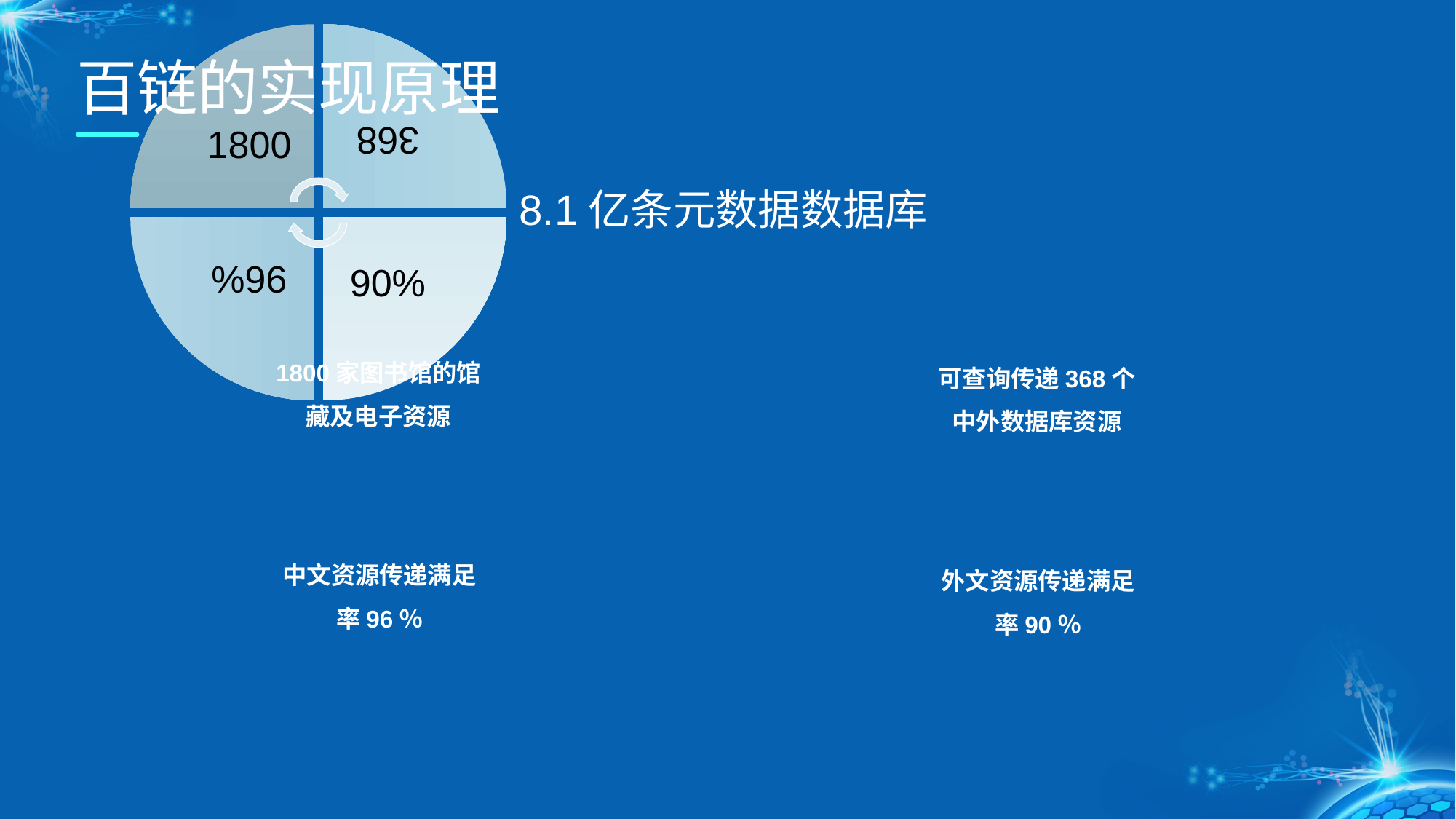

百链的实现原理

8.1亿条元数据数据库
1800
368
90%
96%
1800家图书馆的馆藏及电子资源
可查询传递368个中外数据库资源
中文资源传递满足率96％
外文资源传递满足率90％